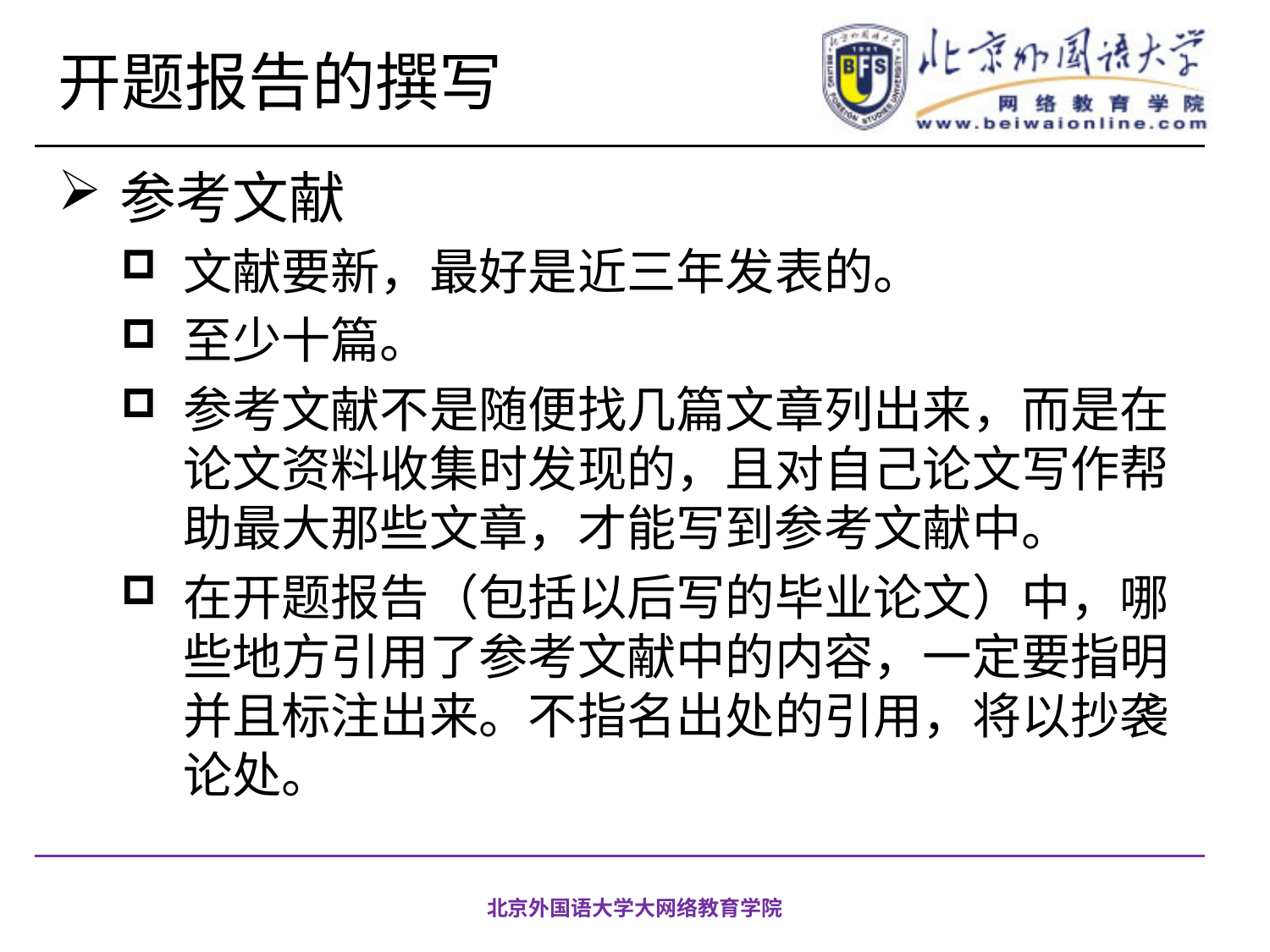

# 开题报告的撰写
参考文献
文献要新，最好是近三年发表的。
至少十篇。
参考文献不是随便找几篇文章列出来，而是在论文资料收集时发现的，且对自己论文写作帮助最大那些文章，才能写到参考文献中。
在开题报告（包括以后写的毕业论文）中，哪些地方引用了参考文献中的内容，一定要指明并且标注出来。不指名出处的引用，将以抄袭论处。

北京外国语大学大网络教育学院
40